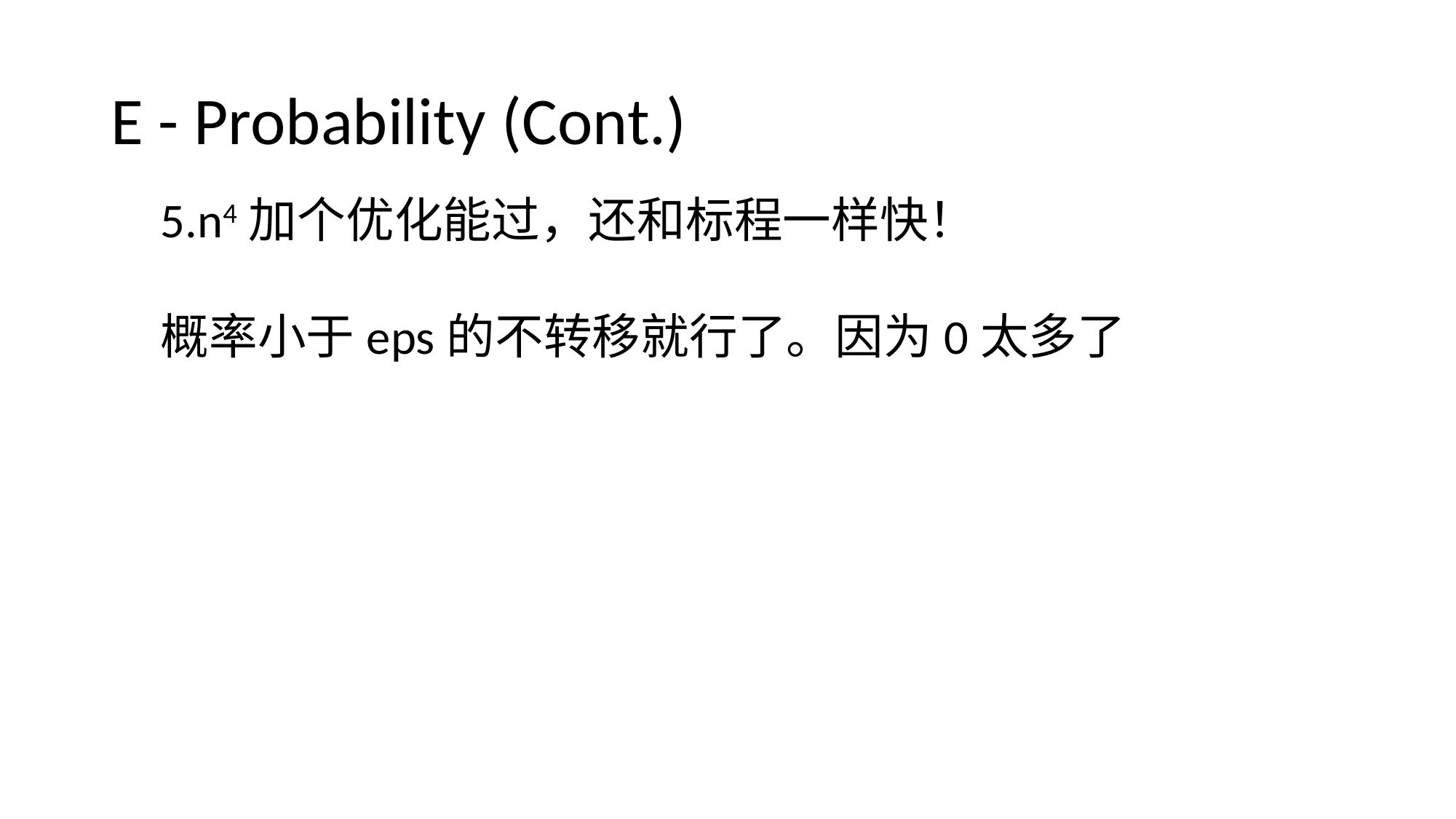

# E - Probability (Cont.)
5.n4加个优化能过，还和标程一样快！

概率小于eps的不转移就行了。因为0太多了